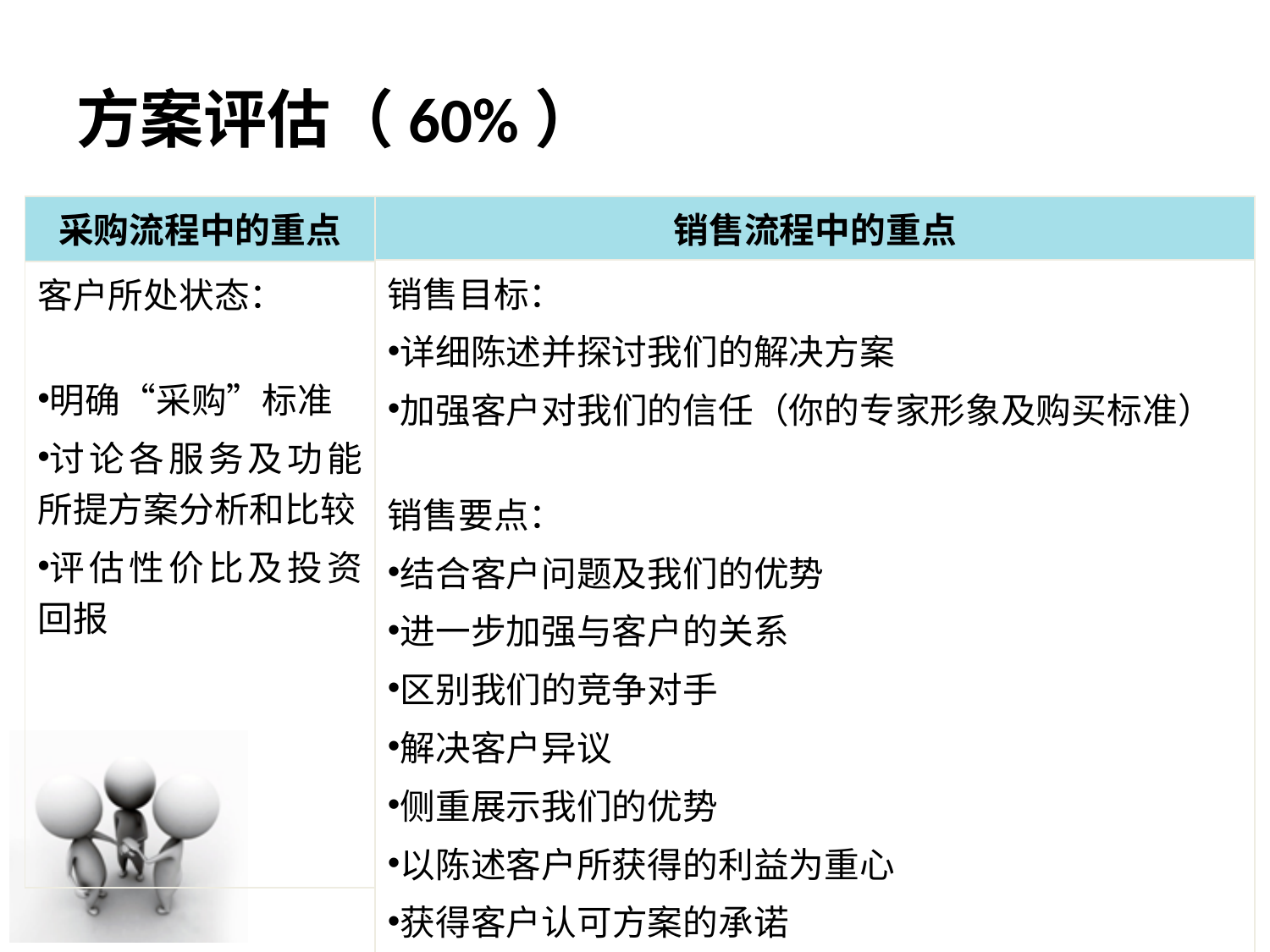

方案评估（60%）
| 采购流程中的重点 |
| --- |
| 客户所处状态：   明确“采购”标准 讨论各服务及功能所提方案分析和比较 评估性价比及投资回报 |
| 销售流程中的重点 |
| --- |
| 销售目标： 详细陈述并探讨我们的解决方案 加强客户对我们的信任（你的专家形象及购买标准）   销售要点： 结合客户问题及我们的优势 进一步加强与客户的关系 区别我们的竞争对手 解决客户异议 侧重展示我们的优势 以陈述客户所获得的利益为重心 获得客户认可方案的承诺 利用销售辅助手段及时转化 |